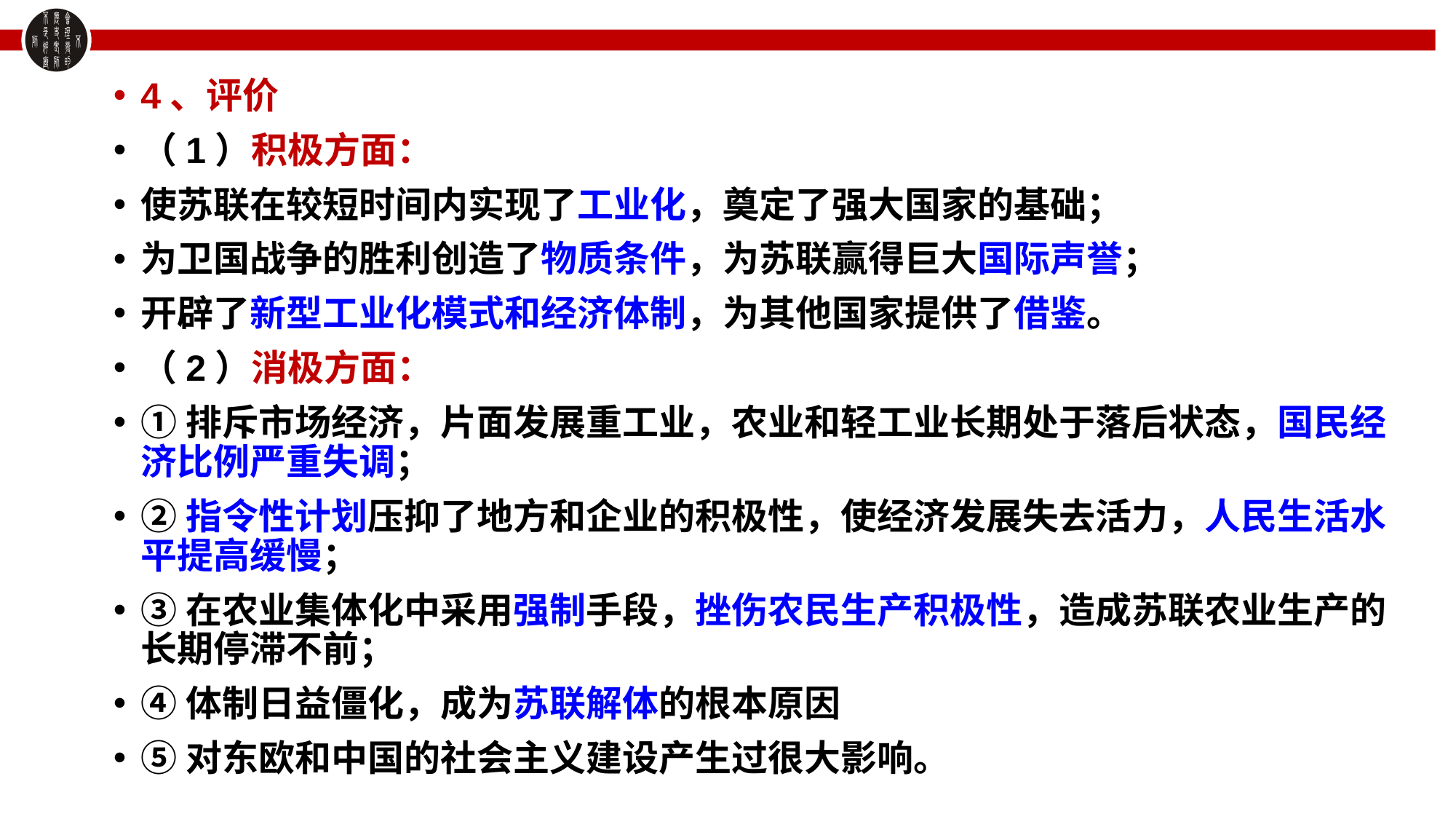

4、评价
（1）积极方面：
使苏联在较短时间内实现了工业化，奠定了强大国家的基础；
为卫国战争的胜利创造了物质条件，为苏联赢得巨大国际声誉；
开辟了新型工业化模式和经济体制，为其他国家提供了借鉴。
（2）消极方面：
①排斥市场经济，片面发展重工业，农业和轻工业长期处于落后状态，国民经济比例严重失调；
②指令性计划压抑了地方和企业的积极性，使经济发展失去活力，人民生活水平提高缓慢；
③在农业集体化中采用强制手段，挫伤农民生产积极性，造成苏联农业生产的长期停滞不前；
④体制日益僵化，成为苏联解体的根本原因
⑤对东欧和中国的社会主义建设产生过很大影响。